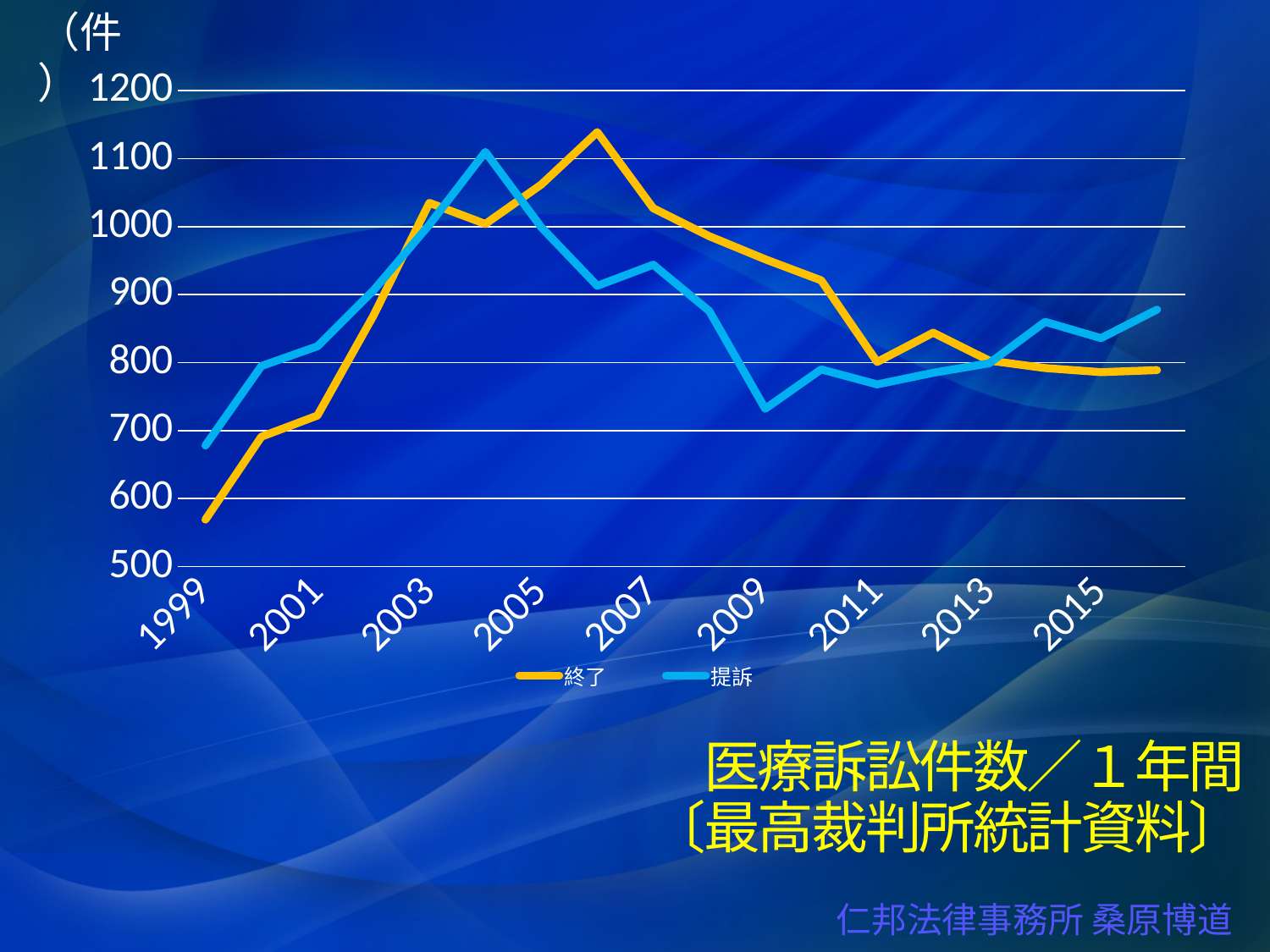

（件）

### Chart

| Category | 終了 | 提訴 |
|---|---|---|
| 1999 | 569.0 | 678.0 |
| 2000 | 691.0 | 795.0 |
| 2001 | 722.0 | 824.0 |
| 2002 | 869.0 | 906.0 |
| 2003 | 1035.0 | 1003.0 |
| 2004 | 1004.0 | 1110.0 |
| 2005 | 1062.0 | 999.0 |
| 2006 | 1139.0 | 913.0 |
| 2007 | 1027.0 | 944.0 |
| 2008 | 986.0 | 876.0 |
| 2009 | 952.0 | 732.0 |
| 2010 | 921.0 | 790.0 |
| 2011 | 801.0 | 768.0 |
| 2012 | 844.0 | 785.0 |
| 2013 | 803.0 | 799.0 |
| 2014 | 792.0 | 860.0 |
| 2015 | 786.0 | 836.0 |
| 2016 | 789.0 | 878.0 |
# 医療訴訟件数／１年間
〔最高裁判所統計資料〕
 仁邦法律事務所 桑原博道